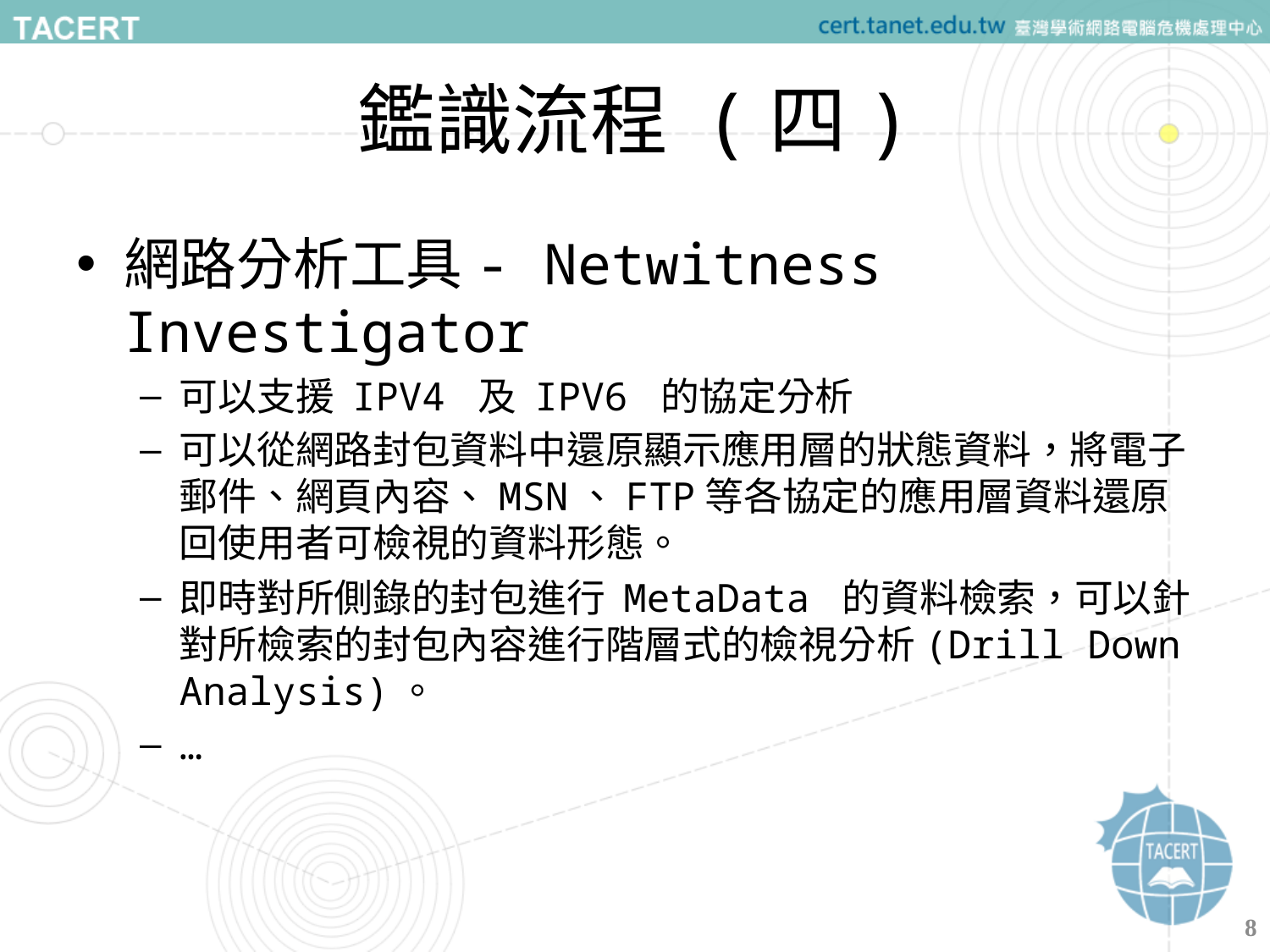

# 鑑識流程 (四)
網路分析工具- Netwitness Investigator
可以支援 IPV4 及 IPV6 的協定分析
可以從網路封包資料中還原顯示應用層的狀態資料，將電子郵件、網頁內容、MSN、FTP等各協定的應用層資料還原回使用者可檢視的資料形態。
即時對所側錄的封包進行 MetaData 的資料檢索，可以針對所檢索的封包內容進行階層式的檢視分析(Drill Down Analysis)。
…

8